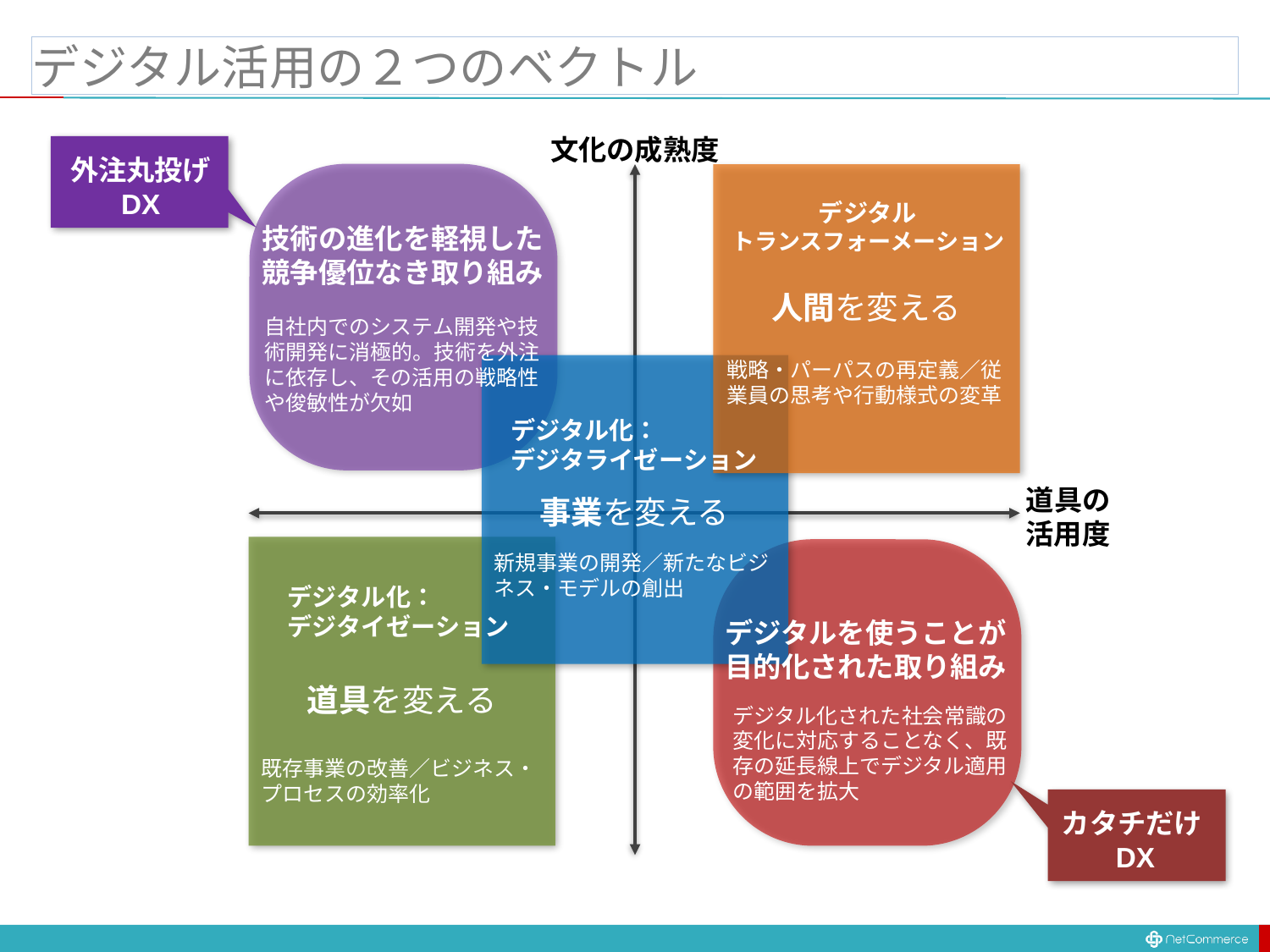

# デジタル活用の２つのベクトル
文化の成熟度

外注丸投げ
DX

デジタル
トランスフォーメーション
技術の進化を軽視した
競争優位なき取り組み
人間を変える
自社内でのシステム開発や技術開発に消極的。技術を外注に依存し、その活用の戦略性や俊敏性が欠如
戦略・パーパスの再定義／従業員の思考や行動様式の変革

デジタル化：
デジタライゼーション
道具の
活用度
事業を変える

新規事業の開発／新たなビジネス・モデルの創出
デジタル化：
デジタイゼーション
デジタルを使うことが
目的化された取り組み
道具を変える
デジタル化された社会常識の変化に対応することなく、既存の延長線上でデジタル適用の範囲を拡大
既存事業の改善／ビジネス・プロセスの効率化

カタチだけDX